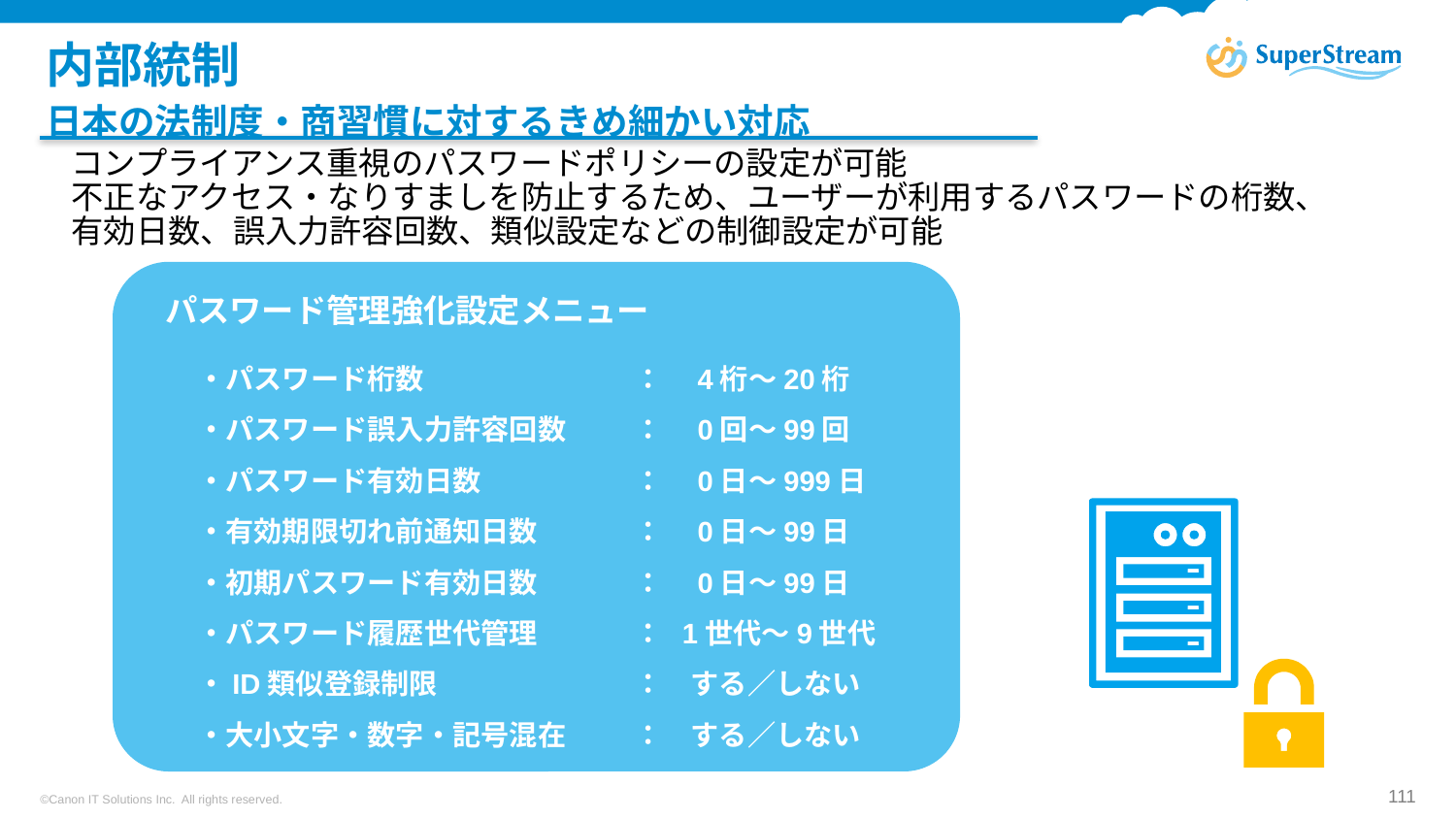

# 内部統制
日本の法制度・商習慣に対するきめ細かい対応

コンプライアンス重視のパスワードポリシーの設定が可能
不正なアクセス・なりすましを防止するため、ユーザーが利用するパスワードの桁数、
有効日数、誤入力許容回数、類似設定などの制御設定が可能

　パスワード管理強化設定メニュー
・パスワード桁数		：　4桁～20桁
・パスワード誤入力許容回数	：　0回～99回
・パスワード有効日数		：　0日～999日
・有効期限切れ前通知日数	：　0日～99日
・初期パスワード有効日数	：　0日～99日
・パスワード履歴世代管理	：  1世代～9世代
・ID類似登録制限		：　する／しない
・大小文字・数字・記号混在	：　する／しない

©Canon IT Solutions Inc.  All rights reserved.
111